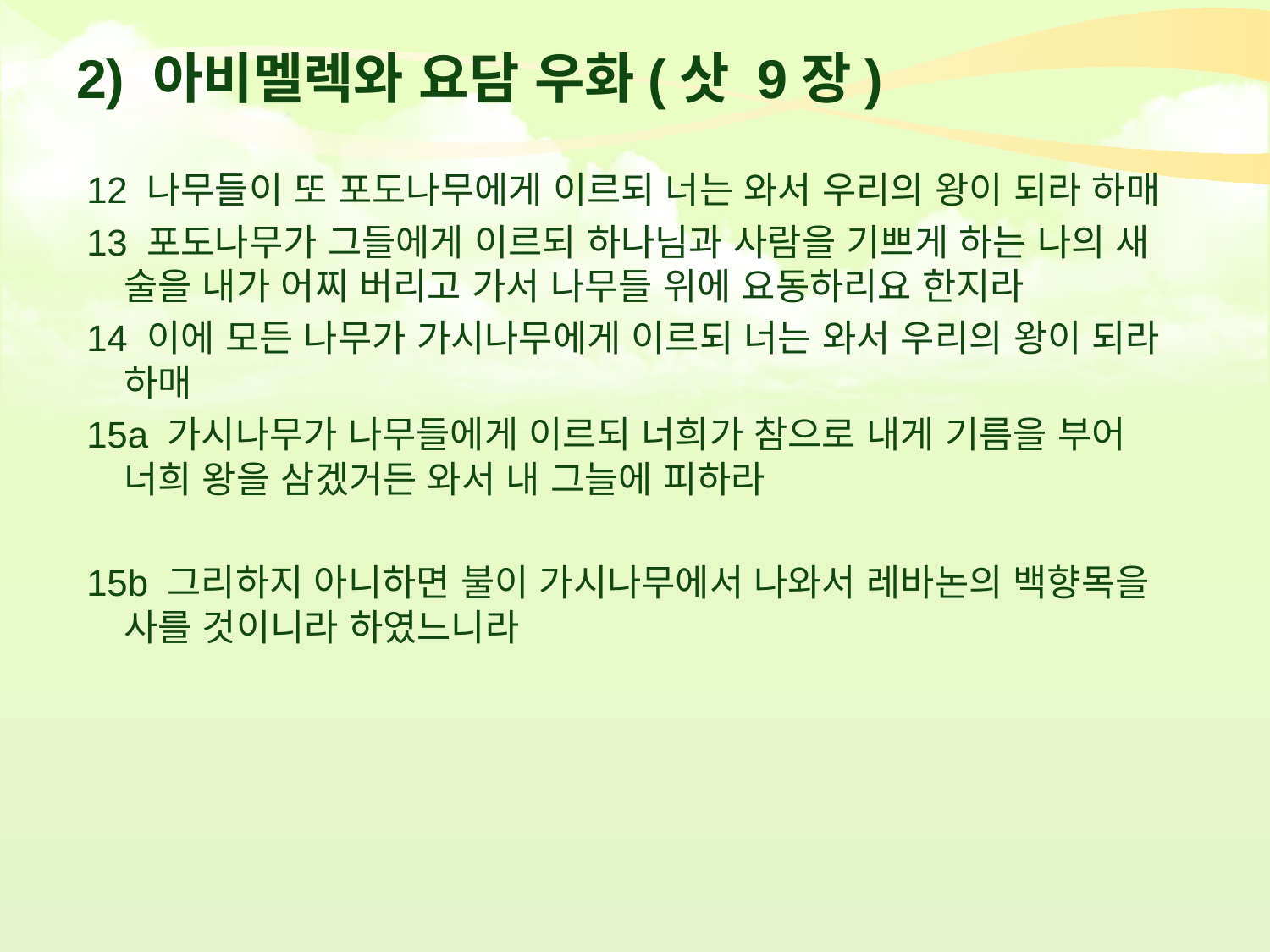

# 2) 아비멜렉와 요담 우화(삿 9장)
 12 나무들이 또 포도나무에게 이르되 너는 와서 우리의 왕이 되라 하매
 13 포도나무가 그들에게 이르되 하나님과 사람을 기쁘게 하는 나의 새 술을 내가 어찌 버리고 가서 나무들 위에 요동하리요 한지라
 14 이에 모든 나무가 가시나무에게 이르되 너는 와서 우리의 왕이 되라 하매
 15a 가시나무가 나무들에게 이르되 너희가 참으로 내게 기름을 부어 너희 왕을 삼겠거든 와서 내 그늘에 피하라

 15b 그리하지 아니하면 불이 가시나무에서 나와서 레바논의 백향목을 사를 것이니라 하였느니라